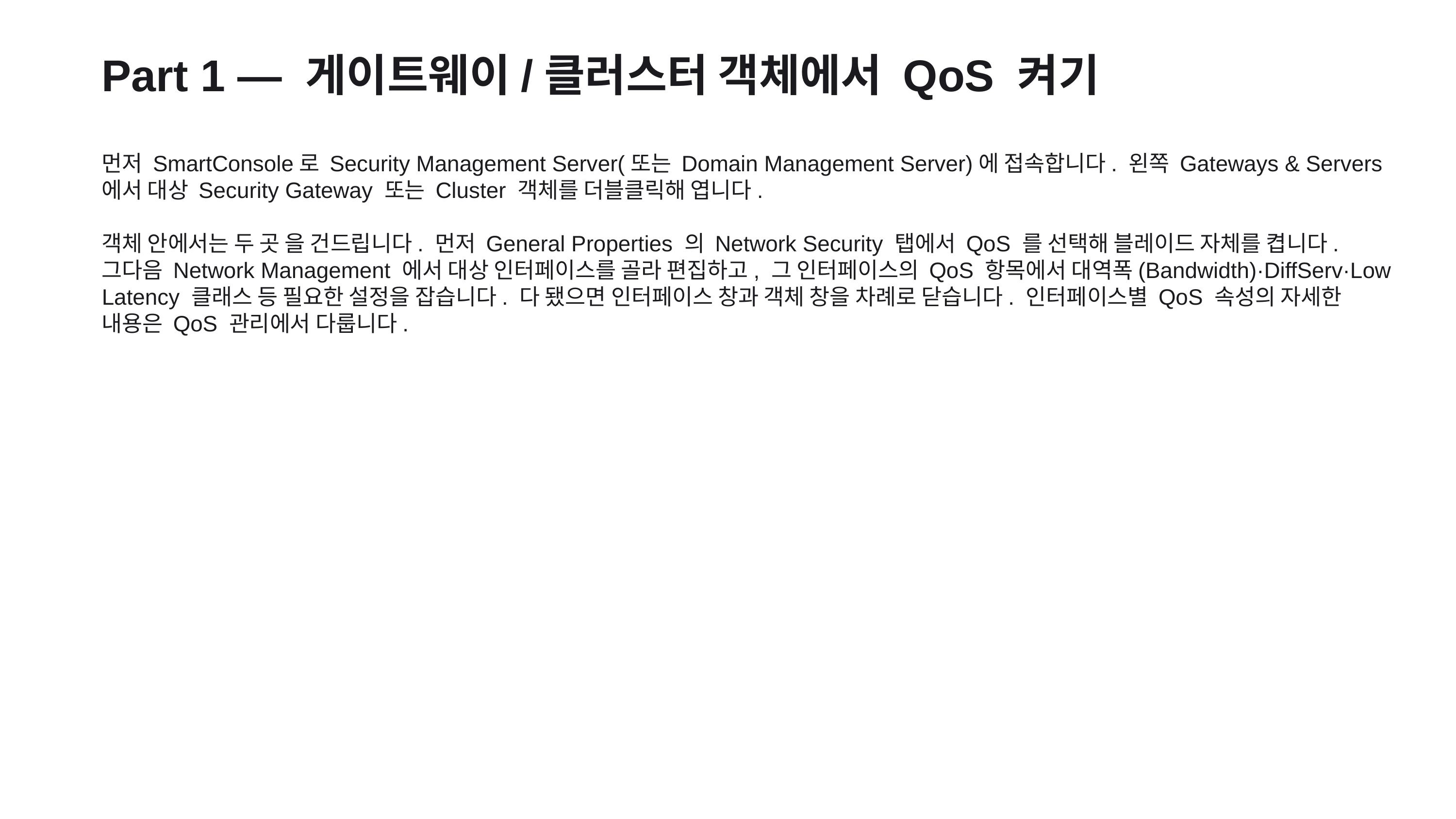

Part 1 — 게이트웨이/클러스터 객체에서 QoS 켜기
먼저 SmartConsole로 Security Management Server(또는 Domain Management Server)에 접속합니다. 왼쪽 Gateways & Servers 에서 대상 Security Gateway 또는 Cluster 객체를 더블클릭해 엽니다.

객체 안에서는 두 곳 을 건드립니다. 먼저 General Properties 의 Network Security 탭에서 QoS 를 선택해 블레이드 자체를 켭니다. 그다음 Network Management 에서 대상 인터페이스를 골라 편집하고, 그 인터페이스의 QoS 항목에서 대역폭(Bandwidth)·DiffServ·Low Latency 클래스 등 필요한 설정을 잡습니다. 다 됐으면 인터페이스 창과 객체 창을 차례로 닫습니다. 인터페이스별 QoS 속성의 자세한 내용은 QoS 관리에서 다룹니다.